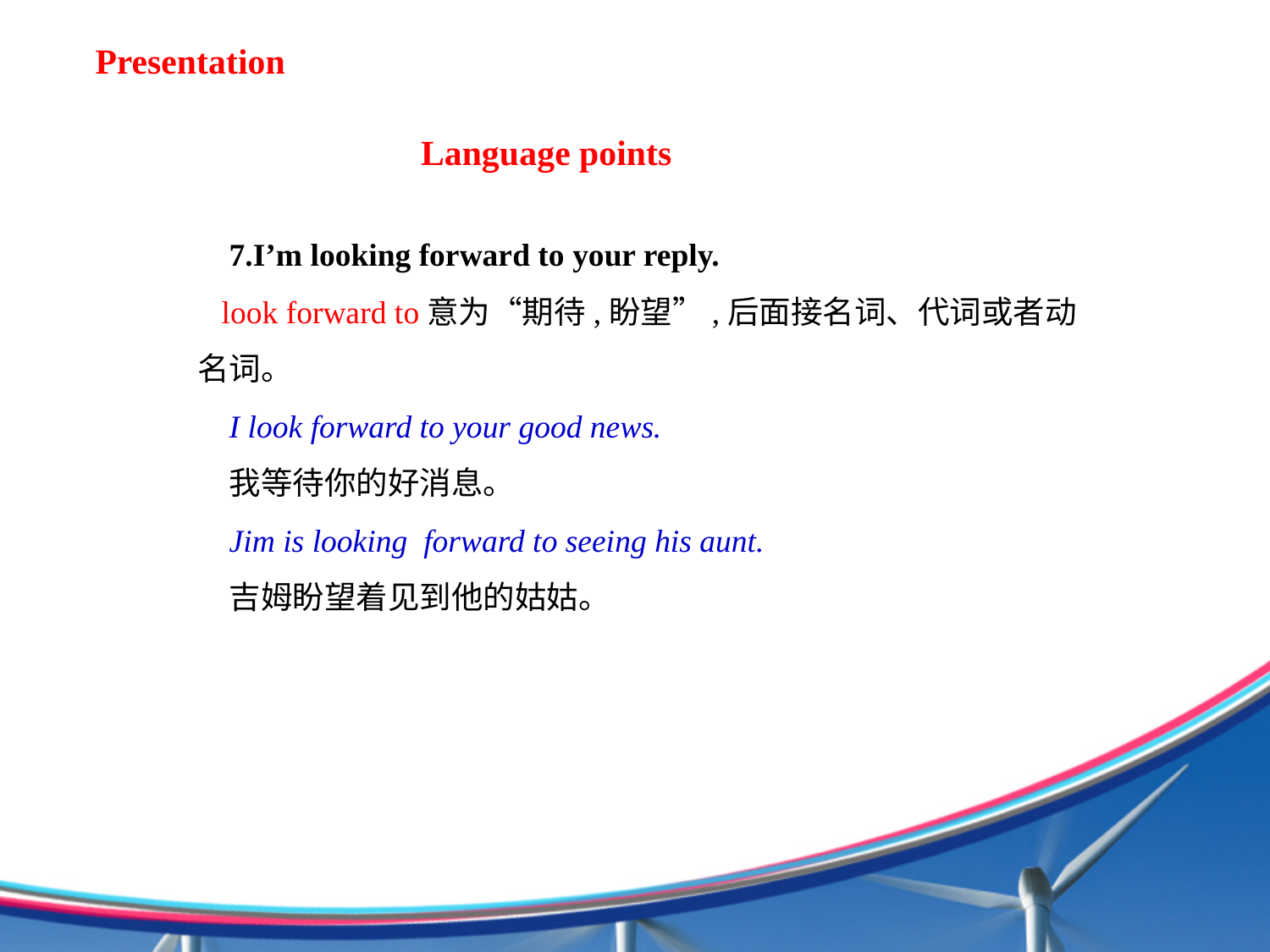

Presentation
Language points
7.I’m looking forward to your reply.
   look forward to意为“期待,盼望”,后面接名词、代词或者动名词。
I look forward to your good news.
我等待你的好消息。
Jim is looking  forward to seeing his aunt.
吉姆盼望着见到他的姑姑。